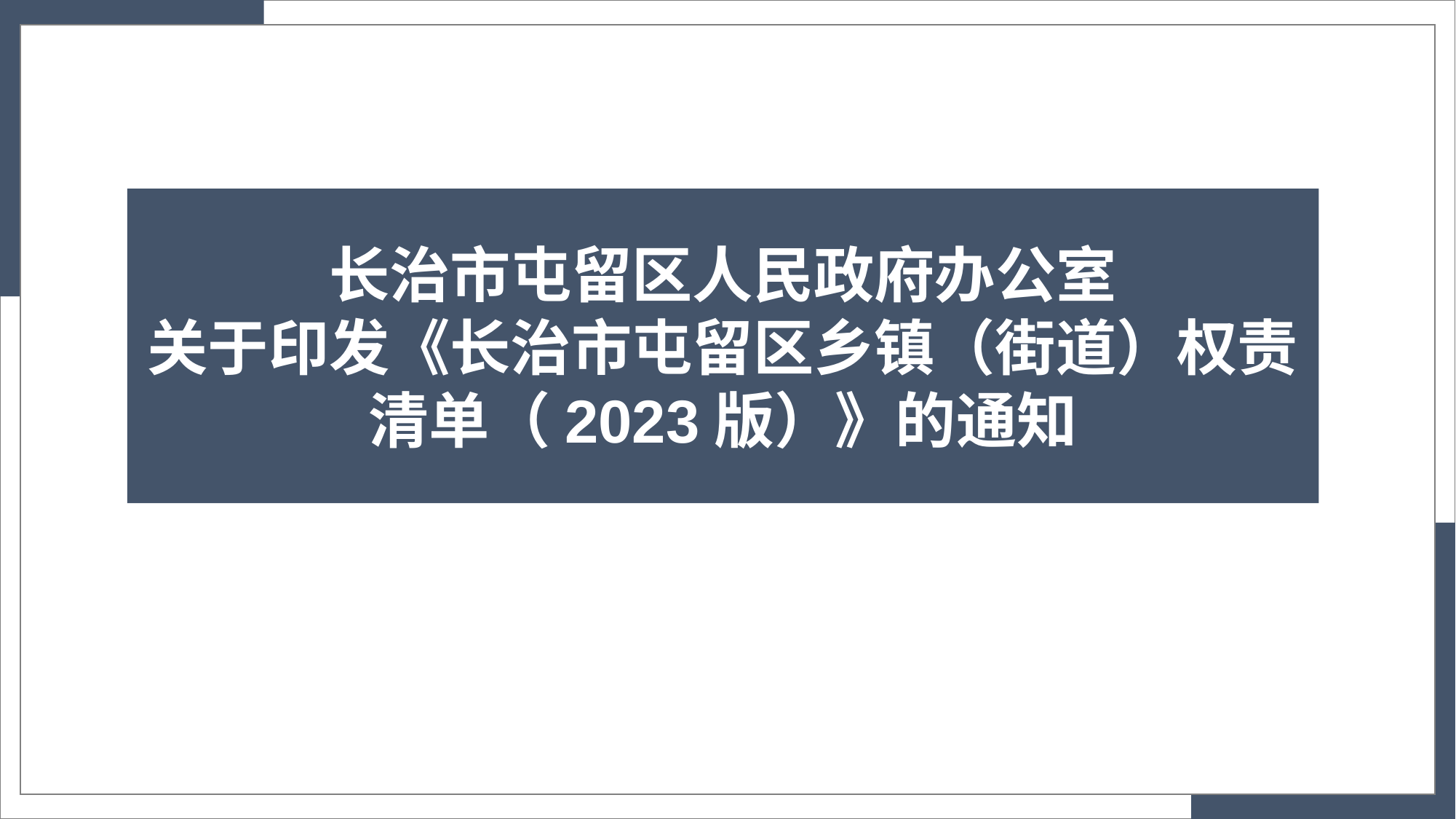

长治市屯留区人民政府办公室
关于印发《长治市屯留区乡镇（街道）权责清单（2023版）》的通知

e